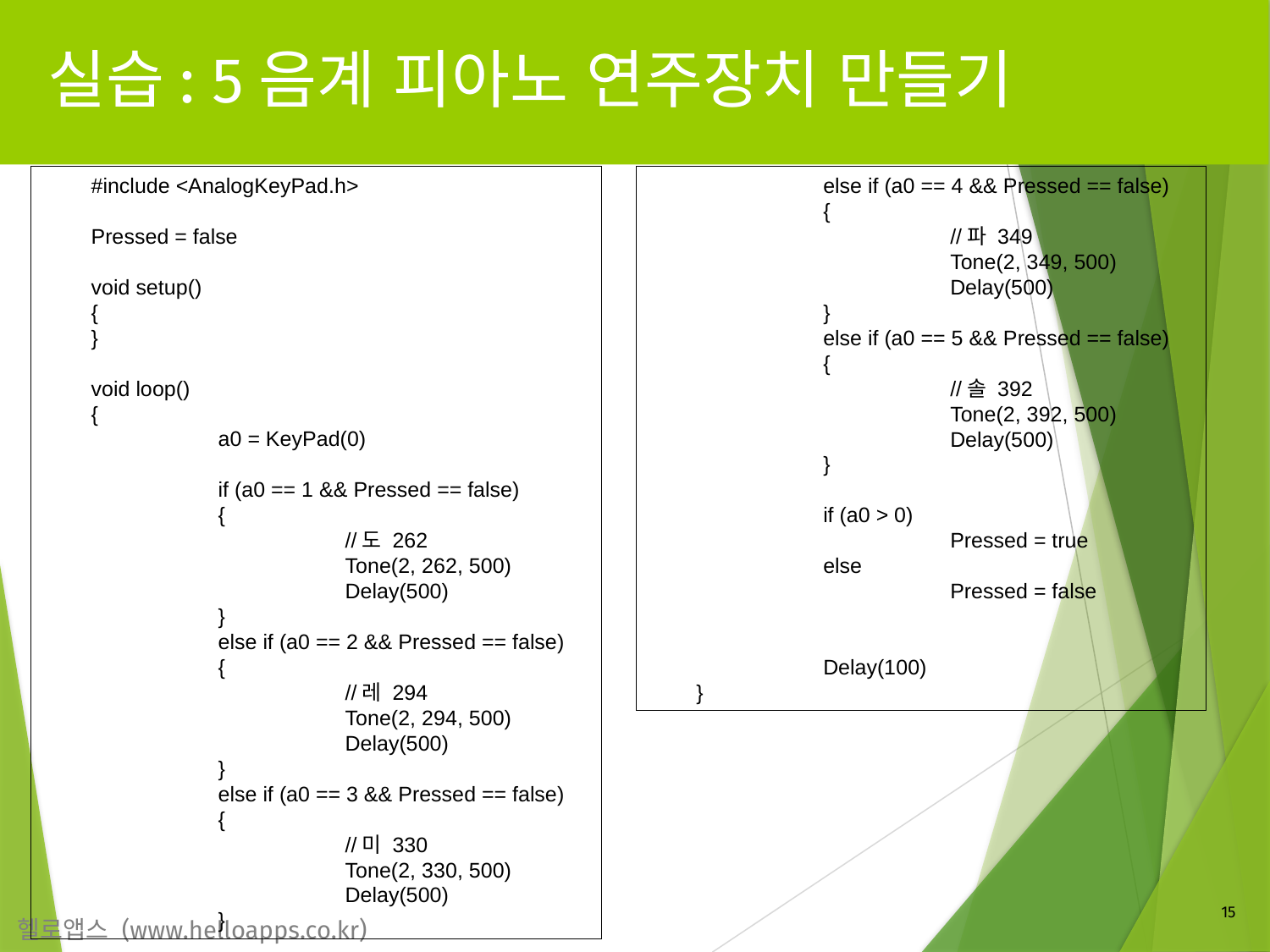

# 실습: 5음계 피아노 연주장치 만들기
        #include <AnalogKeyPad.h>

        Pressed = false

        void setup()
        {
        }

        void loop()
        {
	        a0 = KeyPad(0)

	        if (a0 == 1 && Pressed == false)
	        {
		        //도 262
		        Tone(2, 262, 500)
		        Delay(500)
	        }
	        else if (a0 == 2 && Pressed == false)
	        {
		        //레 294
		        Tone(2, 294, 500)
		        Delay(500)
	        }
	        else if (a0 == 3 && Pressed == false)
	        {
		        //미 330
		        Tone(2, 330, 500)
		        Delay(500)
	        }
	        else if (a0 == 4 && Pressed == false)
	        {
		        //파 349
		        Tone(2, 349, 500)
		        Delay(500)
	        }
	        else if (a0 == 5 && Pressed == false)
	        {
		        //솔 392
		        Tone(2, 392, 500)
		        Delay(500)
	        }

	        if (a0 > 0)
		        Pressed = true
	        else
		        Pressed = false

	        Delay(100)
        }
15